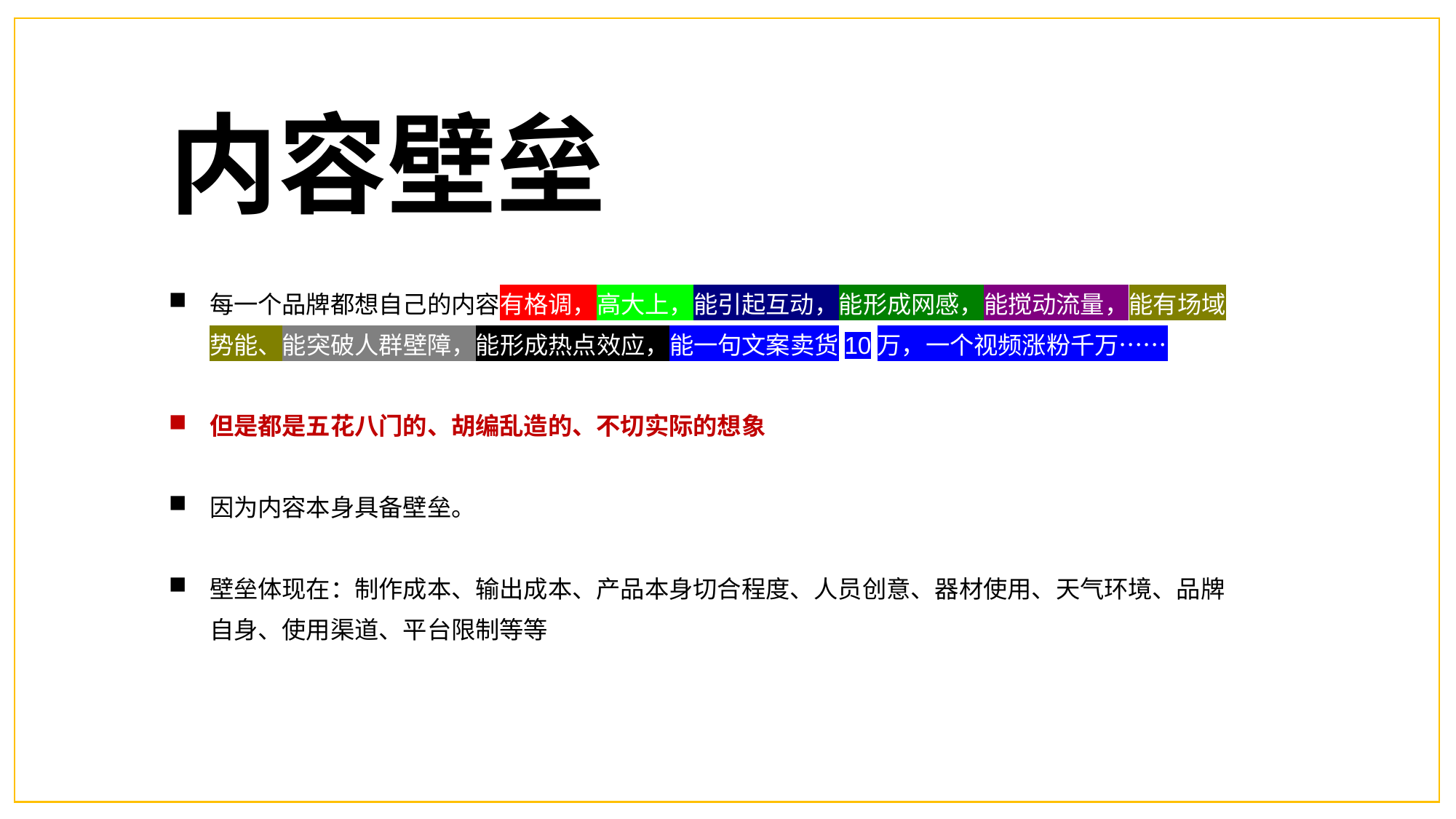

内容壁垒
每一个品牌都想自己的内容有格调，高大上，能引起互动，能形成网感，能搅动流量，能有场域势能、能突破人群壁障，能形成热点效应，能一句文案卖货10万，一个视频涨粉千万……

但是都是五花八门的、胡编乱造的、不切实际的想象

因为内容本身具备壁垒。

壁垒体现在：制作成本、输出成本、产品本身切合程度、人员创意、器材使用、天气环境、品牌自身、使用渠道、平台限制等等